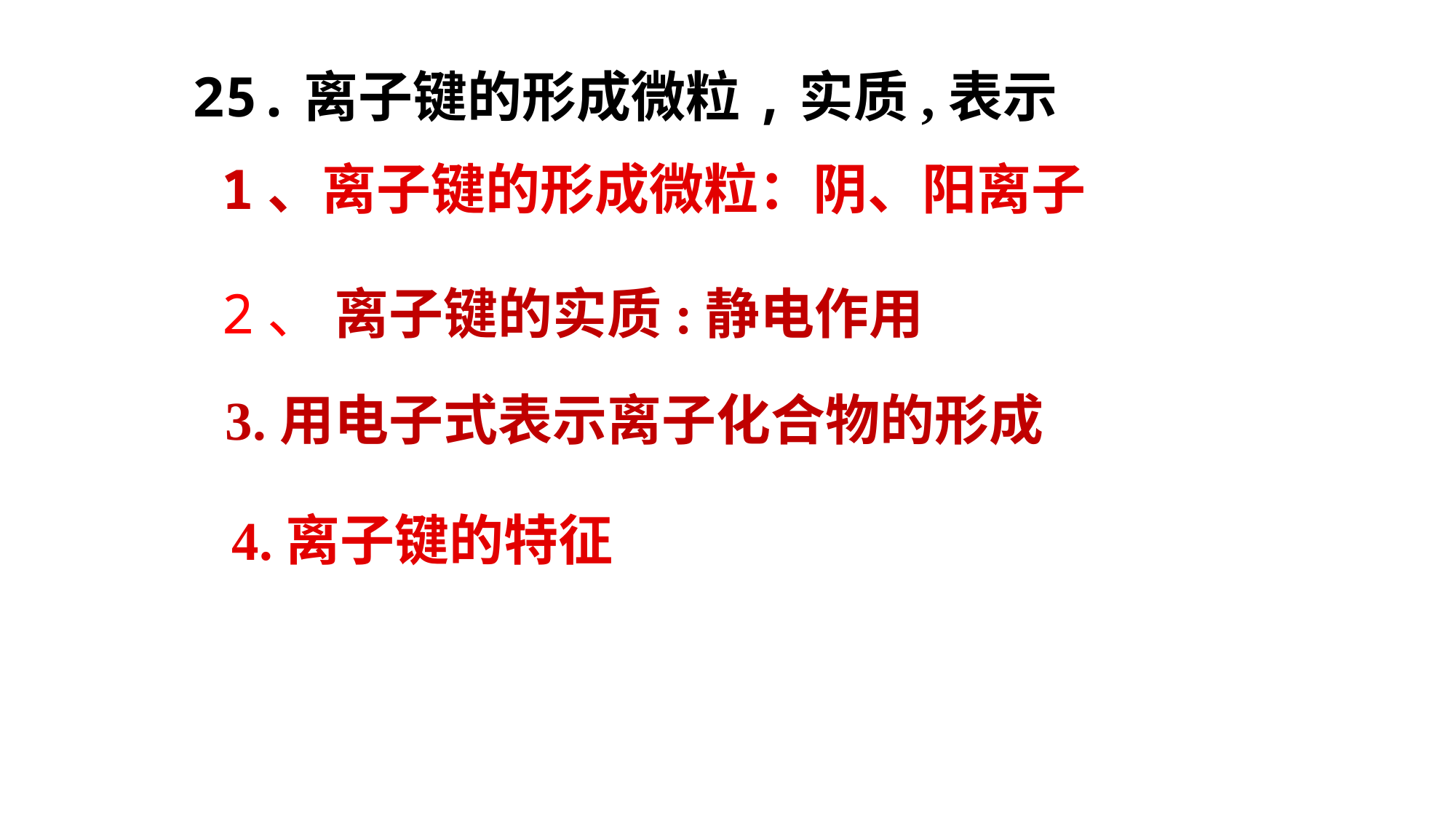

25.离子键的形成微粒,实质,表示
 1、离子键的形成微粒：阴、阳离子
2、 离子键的实质:静电作用
3.用电子式表示离子化合物的形成
4.离子键的特征